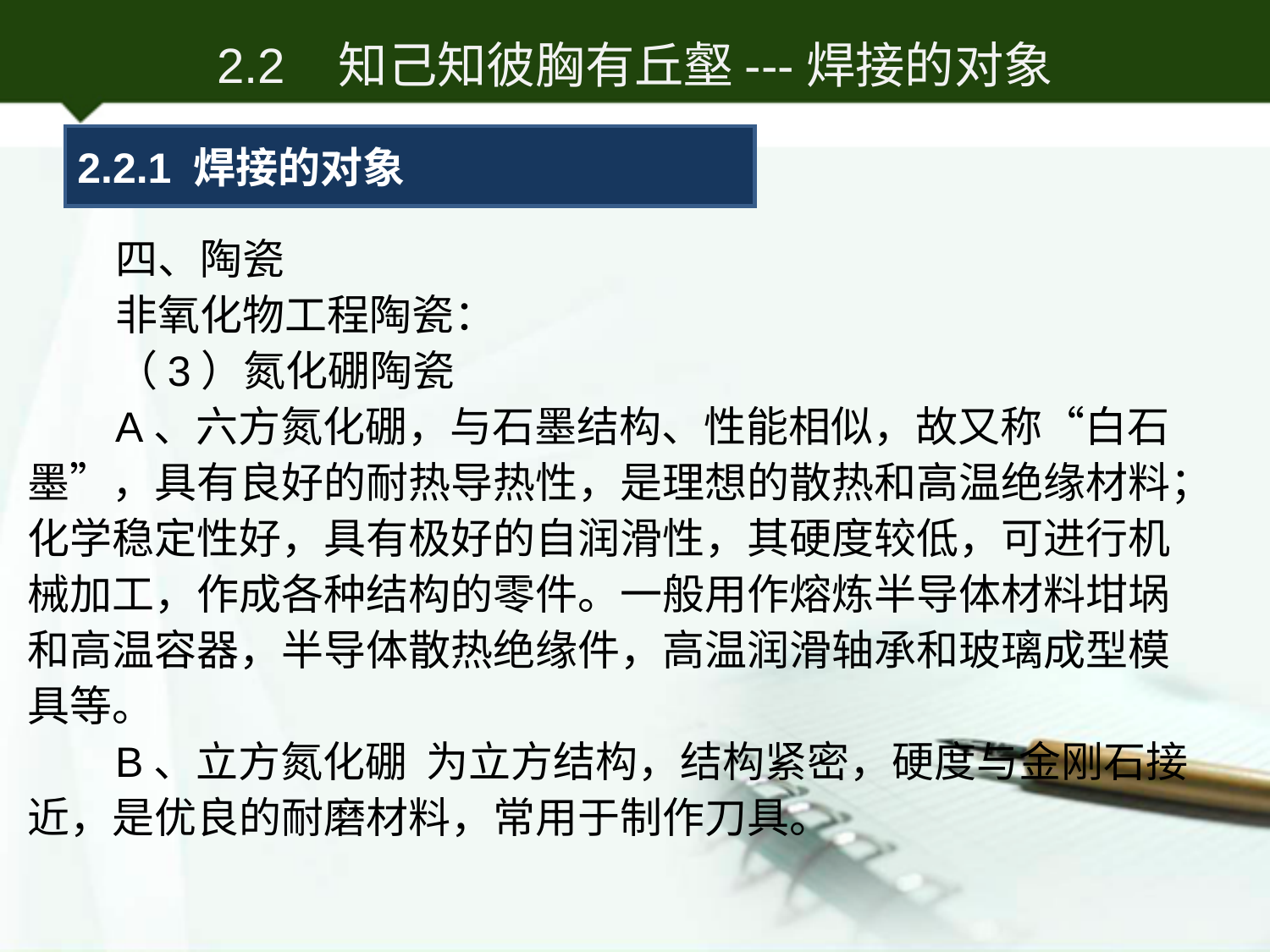

2.2   知己知彼胸有丘壑---焊接的对象
2.2.1 焊接的对象
四、陶瓷
非氧化物工程陶瓷：
（3）氮化硼陶瓷
A、六方氮化硼，与石墨结构、性能相似，故又称“白石墨”，具有良好的耐热导热性，是理想的散热和高温绝缘材料；化学稳定性好，具有极好的自润滑性，其硬度较低，可进行机械加工，作成各种结构的零件。一般用作熔炼半导体材料坩埚和高温容器，半导体散热绝缘件，高温润滑轴承和玻璃成型模具等。
B、立方氮化硼  为立方结构，结构紧密，硬度与金刚石接近，是优良的耐磨材料，常用于制作刀具。